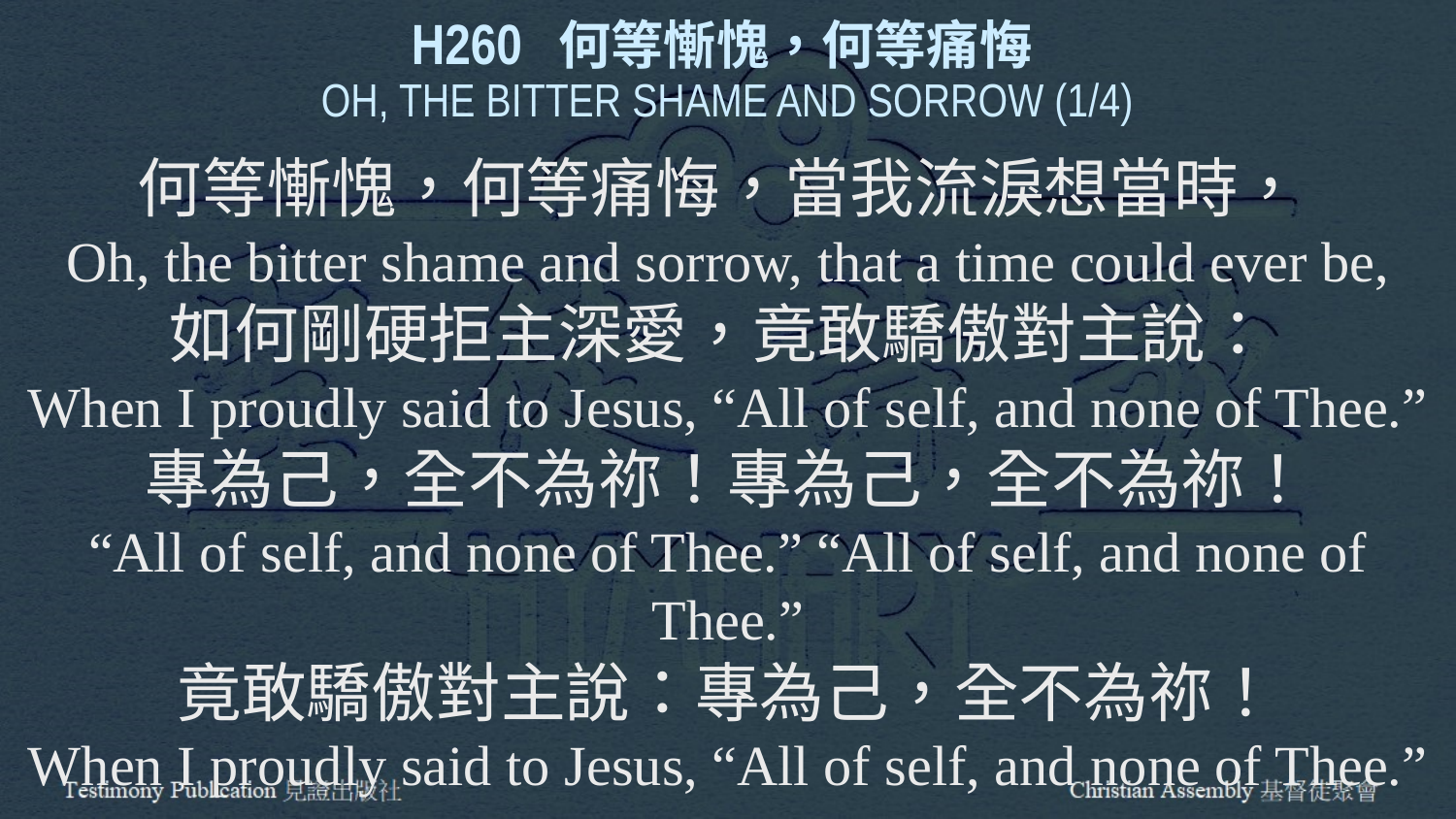

H260  何等慚愧，何等痛悔
OH, THE BITTER SHAME AND SORROW (1/4)
何等慚愧，何等痛悔，當我流淚想當時，
Oh, the bitter shame and sorrow, that a time could ever be,
如何剛硬拒主深愛，竟敢驕傲對主說：
When I proudly said to Jesus, “All of self, and none of Thee.”
專為己，全不為祢！專為己，全不為祢！
“All of self, and none of Thee.” “All of self, and none of Thee.”
竟敢驕傲對主說：專為己，全不為祢！
When I proudly said to Jesus, “All of self, and none of Thee.”